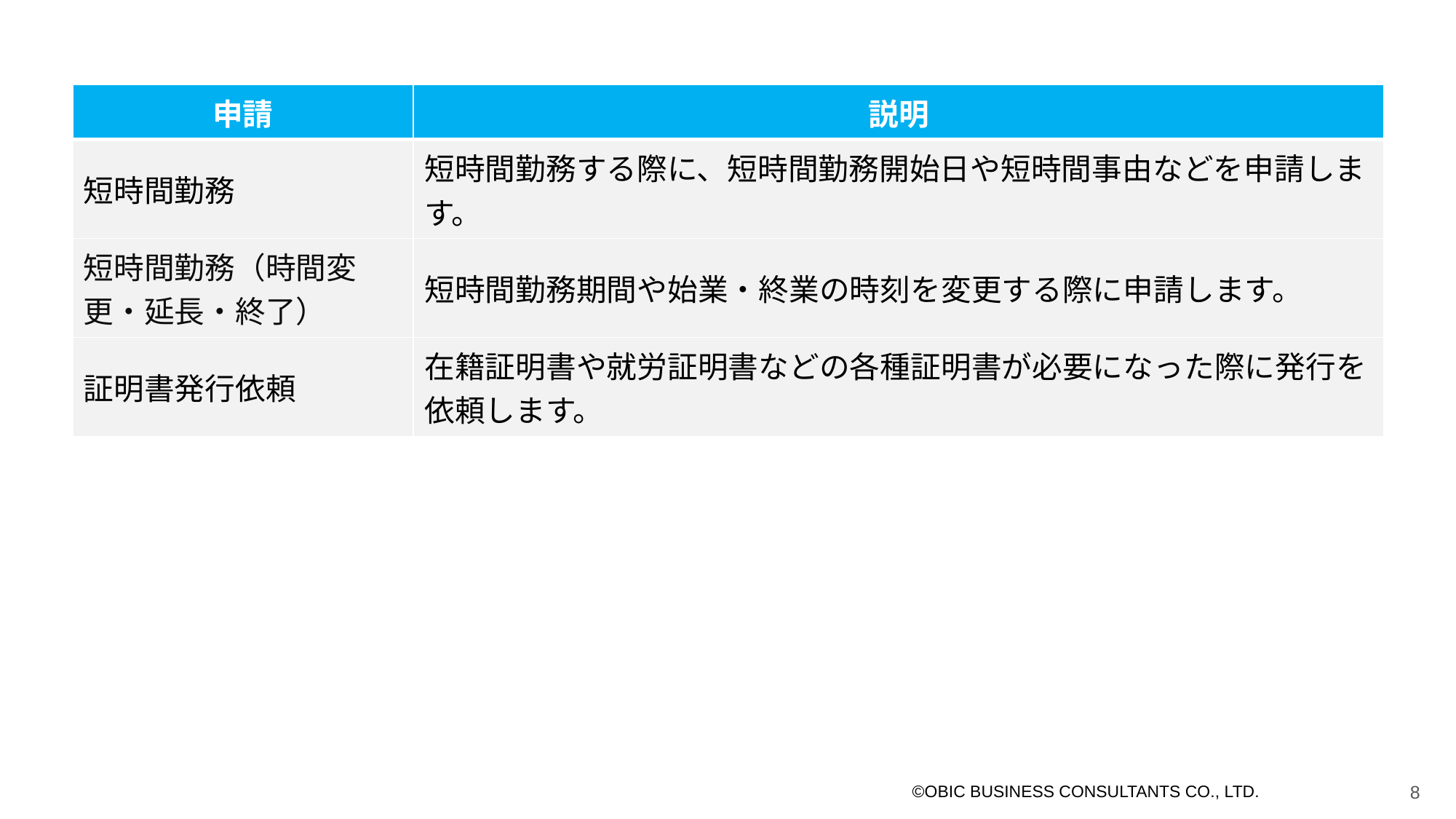

| 申請 | 説明 |
| --- | --- |
| 短時間勤務 | 短時間勤務する際に、短時間勤務開始日や短時間事由などを申請します。 |
| 短時間勤務（時間変更・延長・終了） | 短時間勤務期間や始業・終業の時刻を変更する際に申請します。 |
| 証明書発行依頼 | 在籍証明書や就労証明書などの各種証明書が必要になった際に発行を依頼します。 |
©OBIC BUSINESS CONSULTANTS CO., LTD.
8